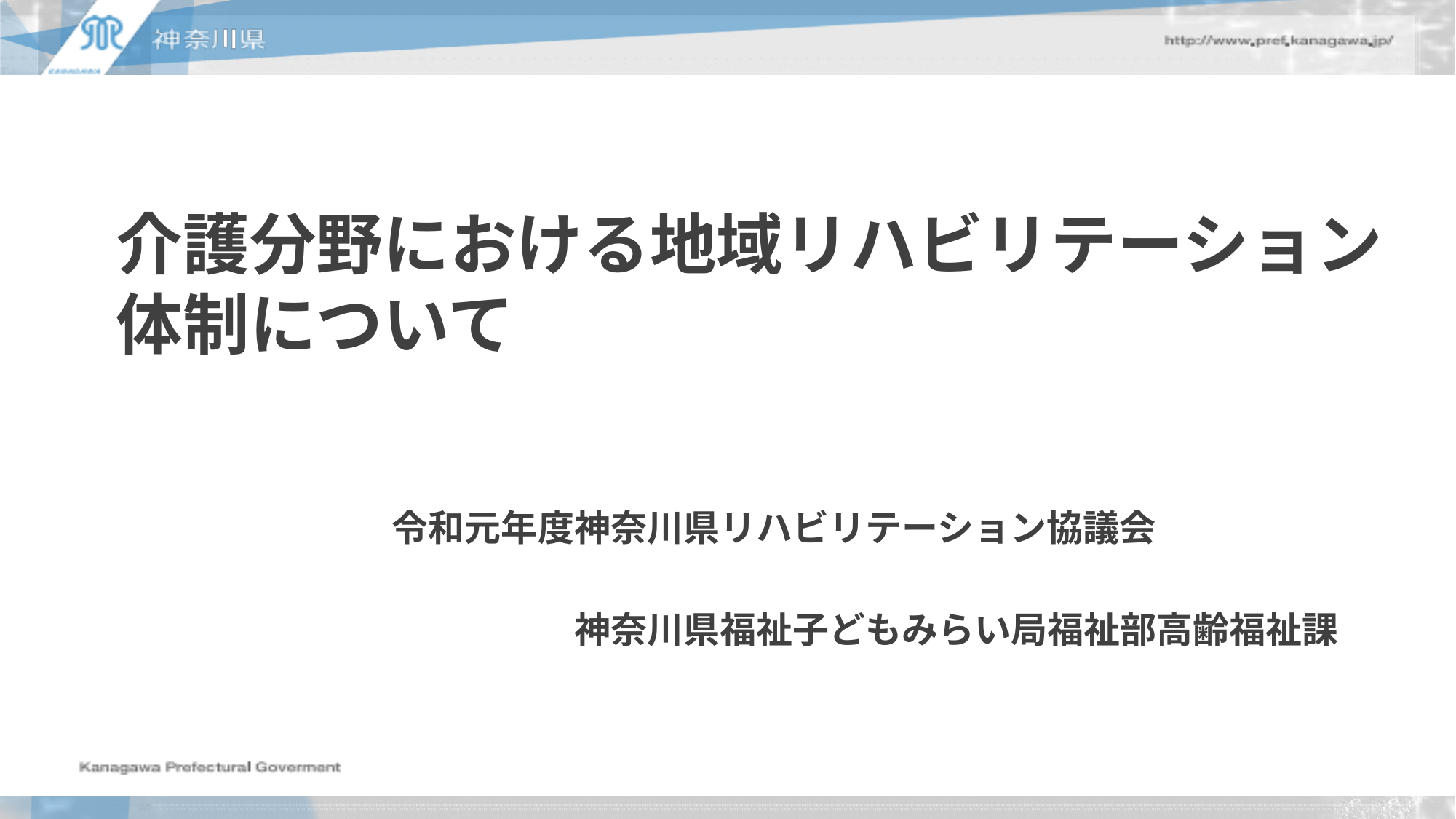

# 介護分野における地域リハビリテーション体制について
令和元年度神奈川県リハビリテーション協議会

　　　　　神奈川県福祉子どもみらい局福祉部高齢福祉課